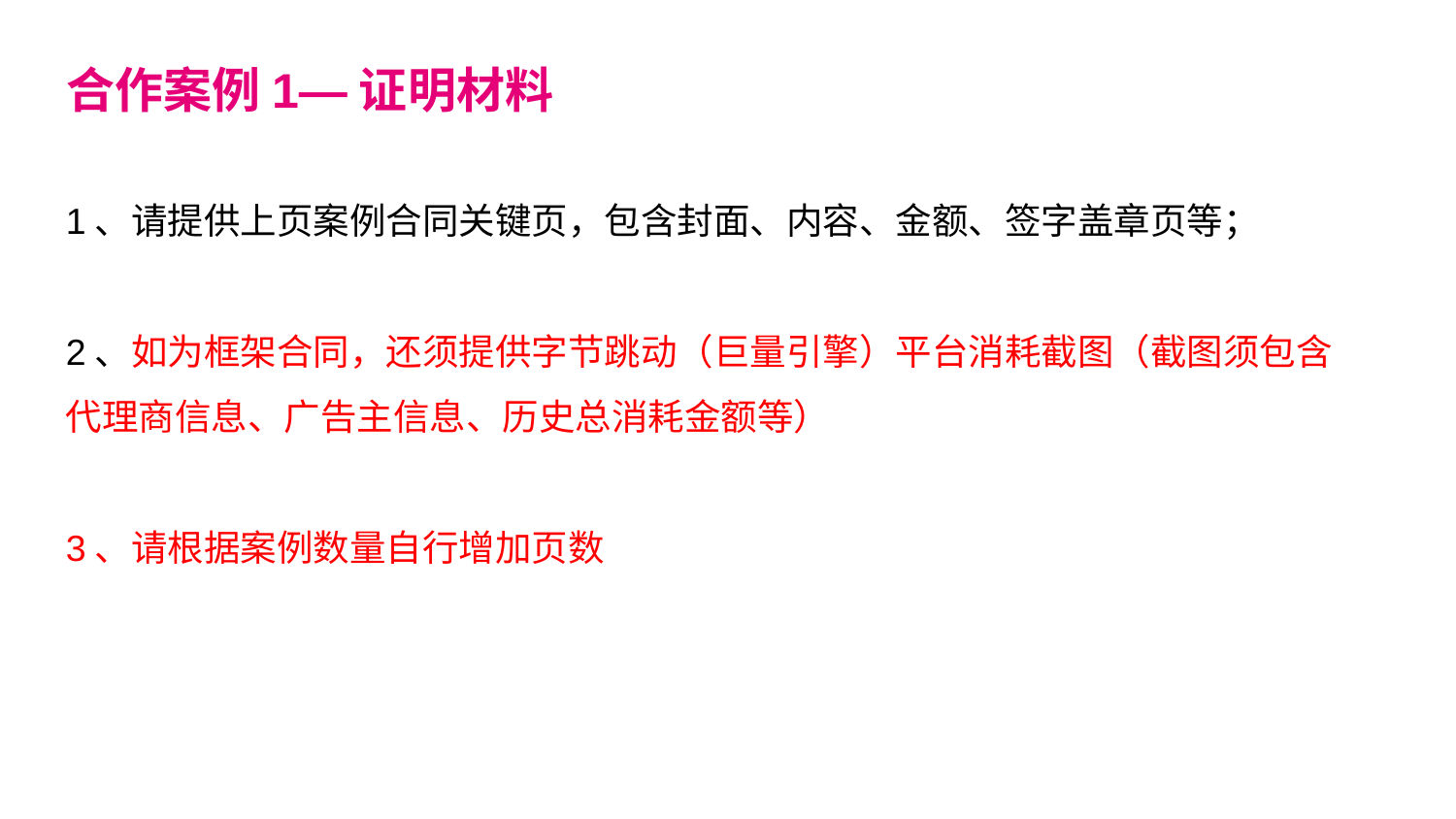

合作案例1—证明材料
1、请提供上页案例合同关键页，包含封面、内容、金额、签字盖章页等；

2、如为框架合同，还须提供字节跳动（巨量引擎）平台消耗截图（截图须包含代理商信息、广告主信息、历史总消耗金额等）

3、请根据案例数量自行增加页数
15